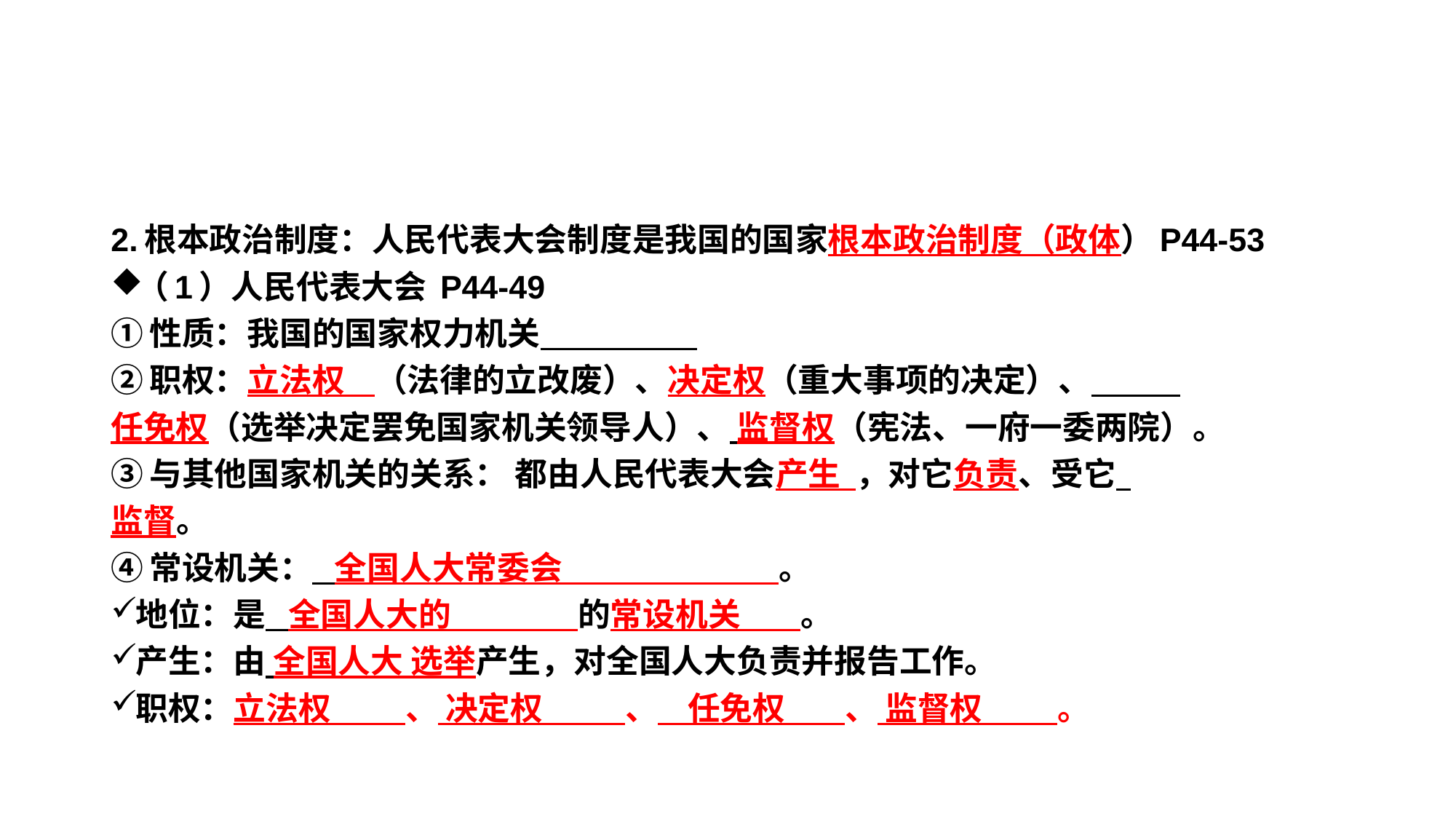

#
2.根本政治制度：人民代表大会制度是我国的国家根本政治制度（政体）P44-53
（1）人民代表大会 P44-49
①性质：我国的国家权力机关
②职权：立法权    （法律的立改废）、决定权（重大事项的决定）、
任免权（选举决定罢免国家机关领导人）、 监督权（宪法、一府一委两院）。
③与其他国家机关的关系： 都由人民代表大会产生  ，对它负责、受它
监督。
④常设机关：   全国人大常委会                             。
地位：是   全国人大的                 的常设机关        。
产生：由 全国人大 选举产生，对全国人大负责并报告工作。
职权：立法权          、 决定权           、    任免权        、 监督权          。